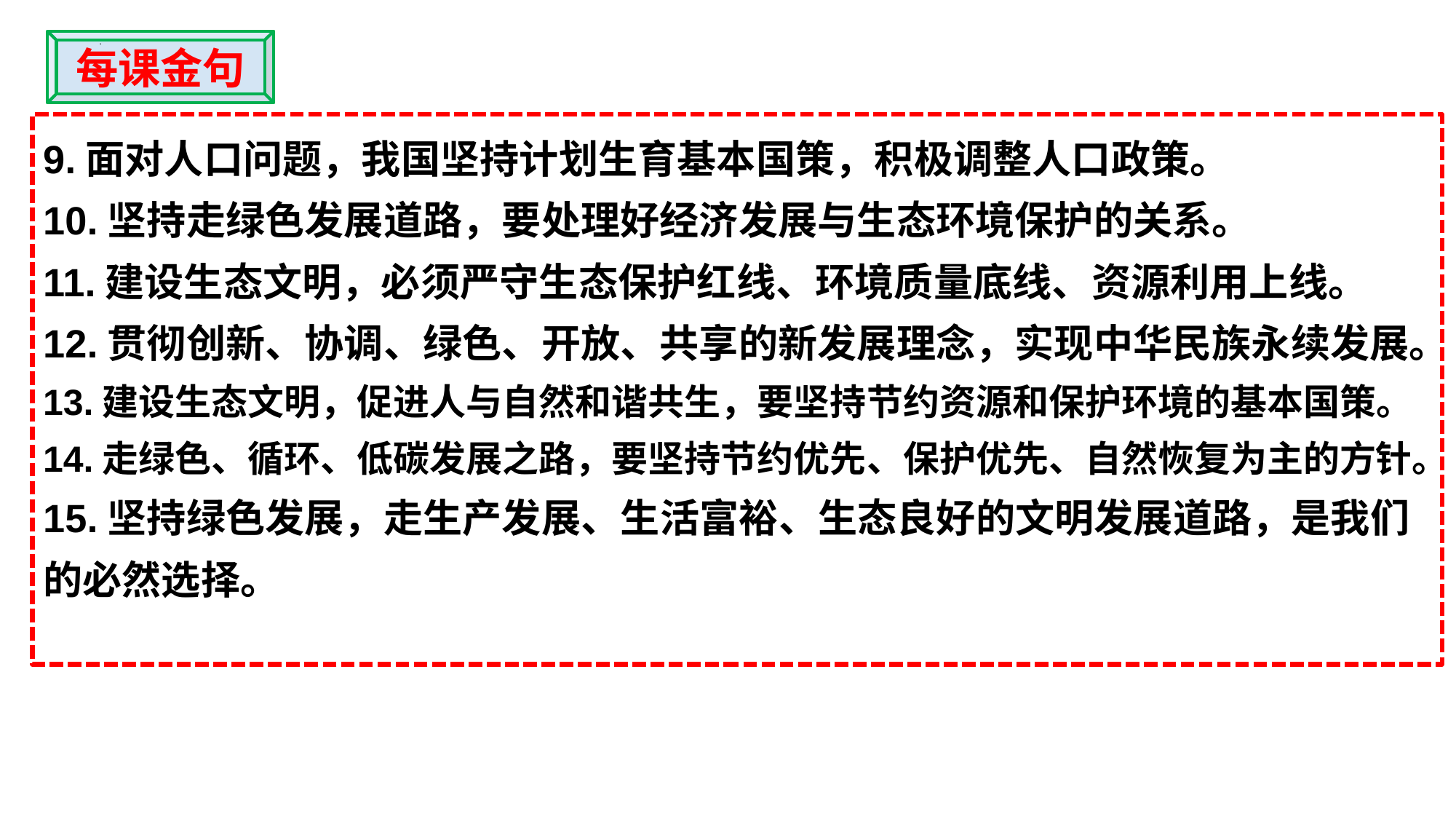

每课金句
9.面对人口问题，我国坚持计划生育基本国策，积极调整人口政策。
10.坚持走绿色发展道路，要处理好经济发展与生态环境保护的关系。
11.建设生态文明，必须严守生态保护红线、环境质量底线、资源利用上线。
12.贯彻创新、协调、绿色、开放、共享的新发展理念，实现中华民族永续发展。
13.建设生态文明，促进人与自然和谐共生，要坚持节约资源和保护环境的基本国策。
14.走绿色、循环、低碳发展之路，要坚持节约优先、保护优先、自然恢复为主的方针。
15.坚持绿色发展，走生产发展、生活富裕、生态良好的文明发展道路，是我们的必然选择。